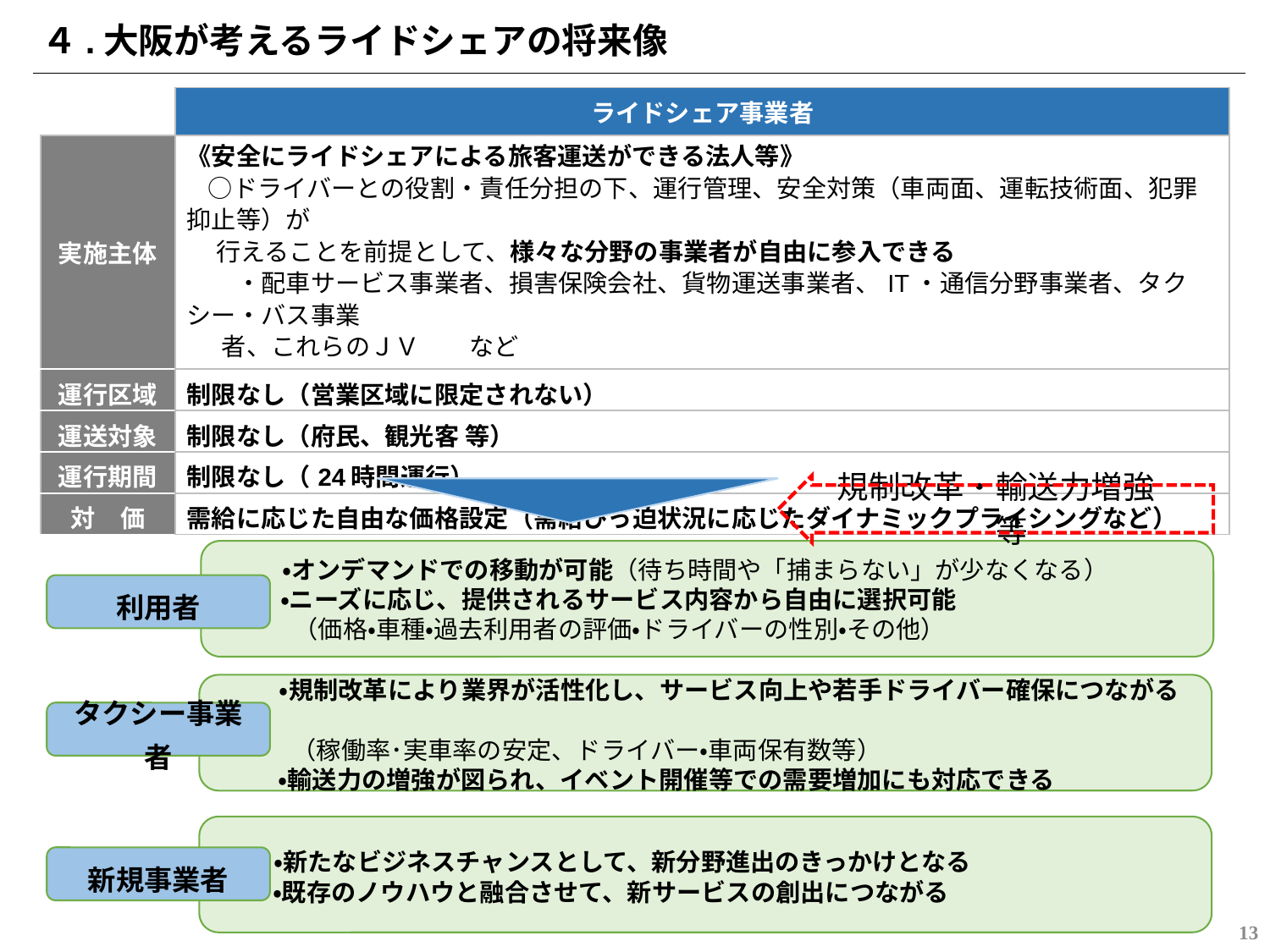

４.大阪が考えるライドシェアの将来像
|  | ライドシェア事業者 |
| --- | --- |
| 実施主体 | 《安全にライドシェアによる旅客運送ができる法人等》 　○ドライバーとの役割・責任分担の下、運行管理、安全対策（車両面、運転技術面、犯罪抑止等）が 行えることを前提として、様々な分野の事業者が自由に参入できる 　　・配車サービス事業者、損害保険会社、貨物運送事業者、IT・通信分野事業者、タクシー・バス事業 者、これらのＪＶ　　など |
| 運行区域 | 制限なし（営業区域に限定されない） |
| 運送対象 | 制限なし（府民、観光客 等） |
| 運行期間 | 制限なし（24時間運行） |
| 対　価 | 需給に応じた自由な価格設定（需給ひっ迫状況に応じたダイナミックプライシングなど） |

規制改革・輸送力増強　等
          ・オンデマンドでの移動が可能（待ち時間や「捕まらない」が少なくなる）
 　　・ニーズに応じ、提供されるサービス内容から自由に選択可能
　　　（価格・車種・過去利用者の評価・ドライバーの性別・その他）
利用者
　　 ・規制改革により業界が活性化し、サービス向上や若手ドライバー確保につながる
　　　（稼働率･実車率の安定、ドライバー・車両保有数等）
　　  ・輸送力の増強が図られ、イベント開催等での需要増加にも対応できる
タクシー事業者
　　・新たなビジネスチャンスとして、新分野進出のきっかけとなる
　　 ・既存のノウハウと融合させて、新サービスの創出につながる
新規事業者
13